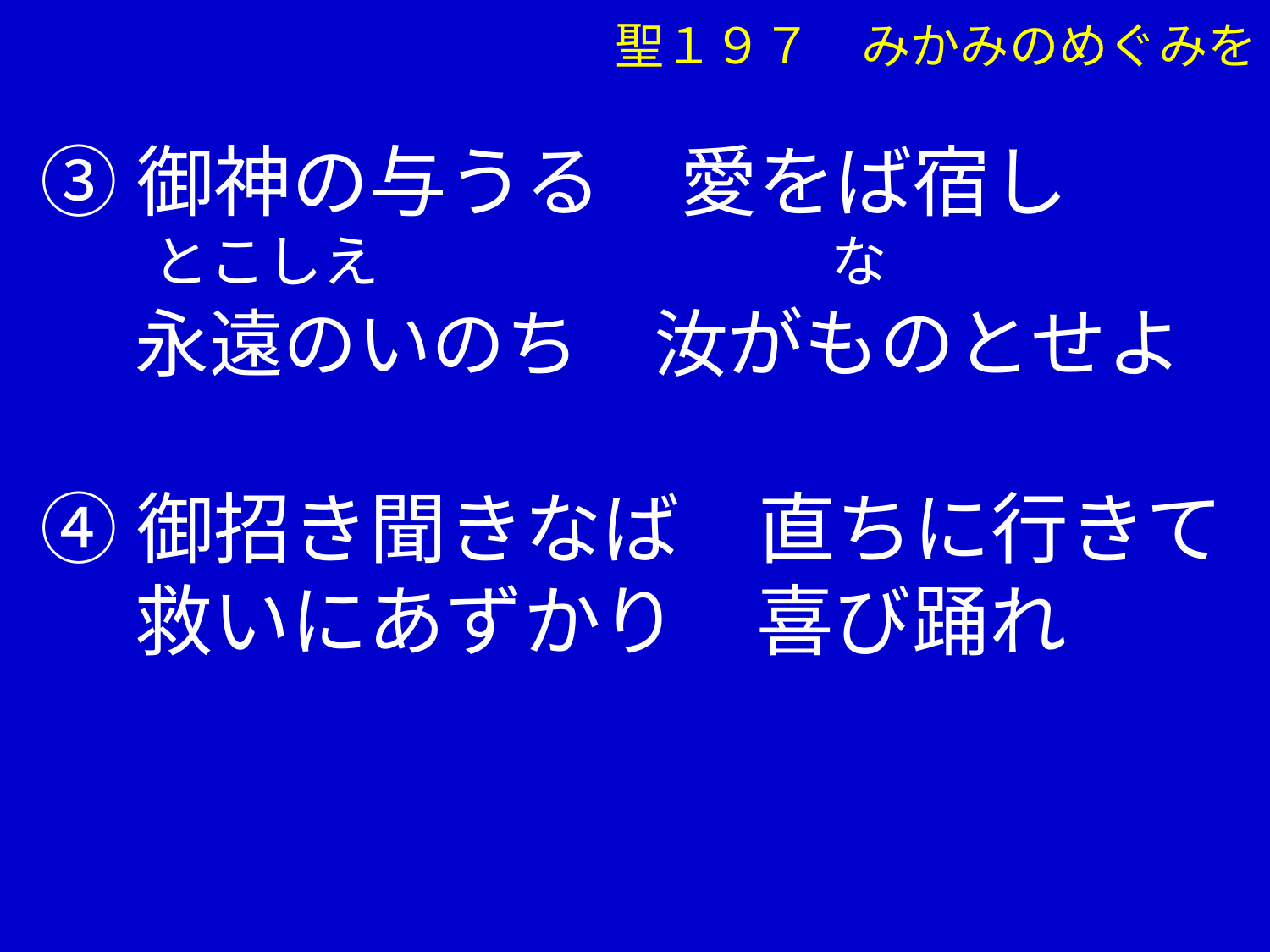

聖１９７　みかみのめぐみを
③御神の与うる　愛をば宿し
　　とこしえ　　　　　　　　な
　 永遠のいのち　汝がものとせよ

④御招き聞きなば　直ちに行きて
　 救いにあずかり　喜び踊れ